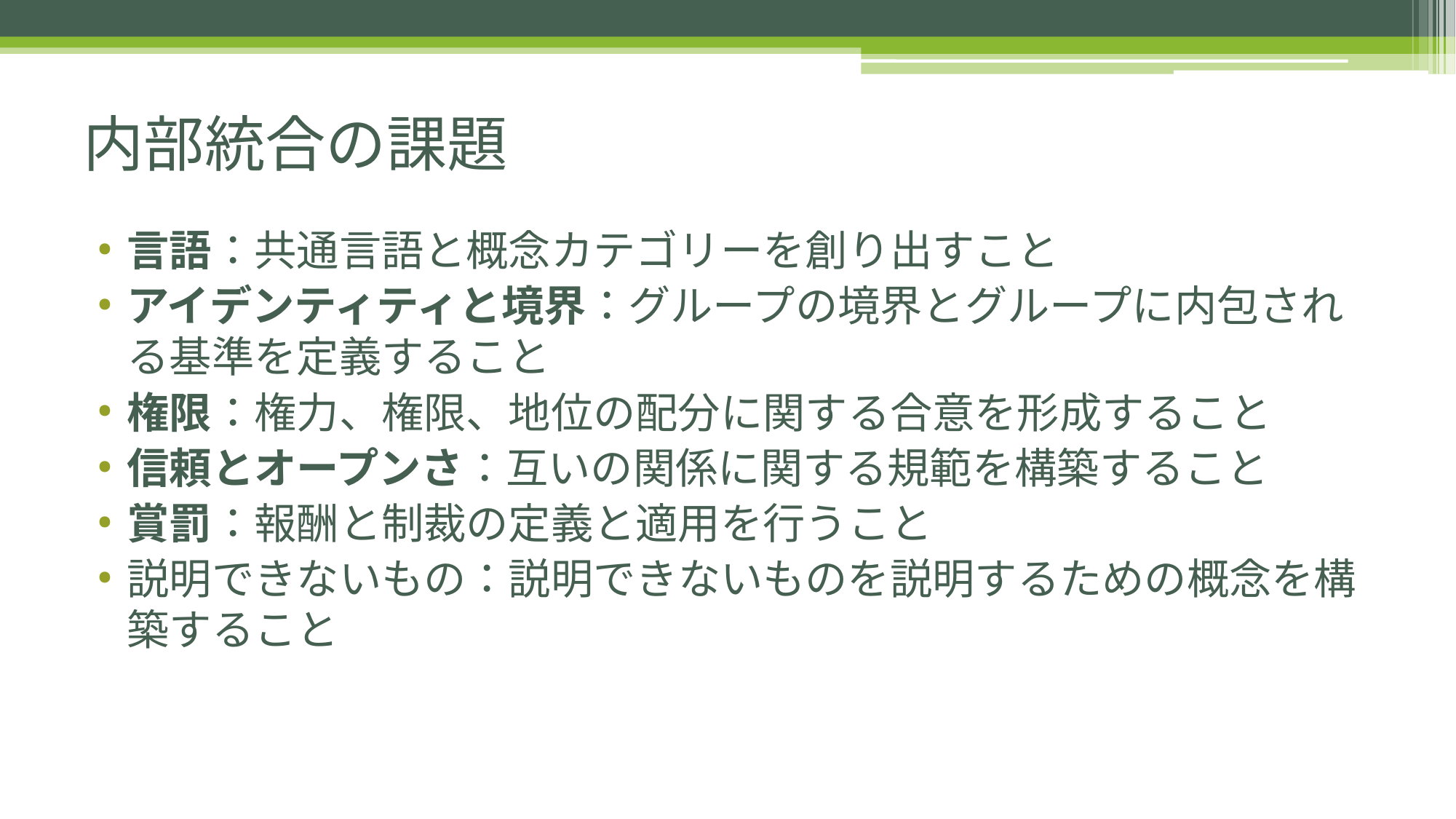

# 内部統合の課題
言語：共通言語と概念カテゴリーを創り出すこと
アイデンティティと境界：グループの境界とグループに内包される基準を定義すること
権限：権力、権限、地位の配分に関する合意を形成すること
信頼とオープンさ：互いの関係に関する規範を構築すること
賞罰：報酬と制裁の定義と適用を行うこと
説明できないもの：説明できないものを説明するための概念を構築すること